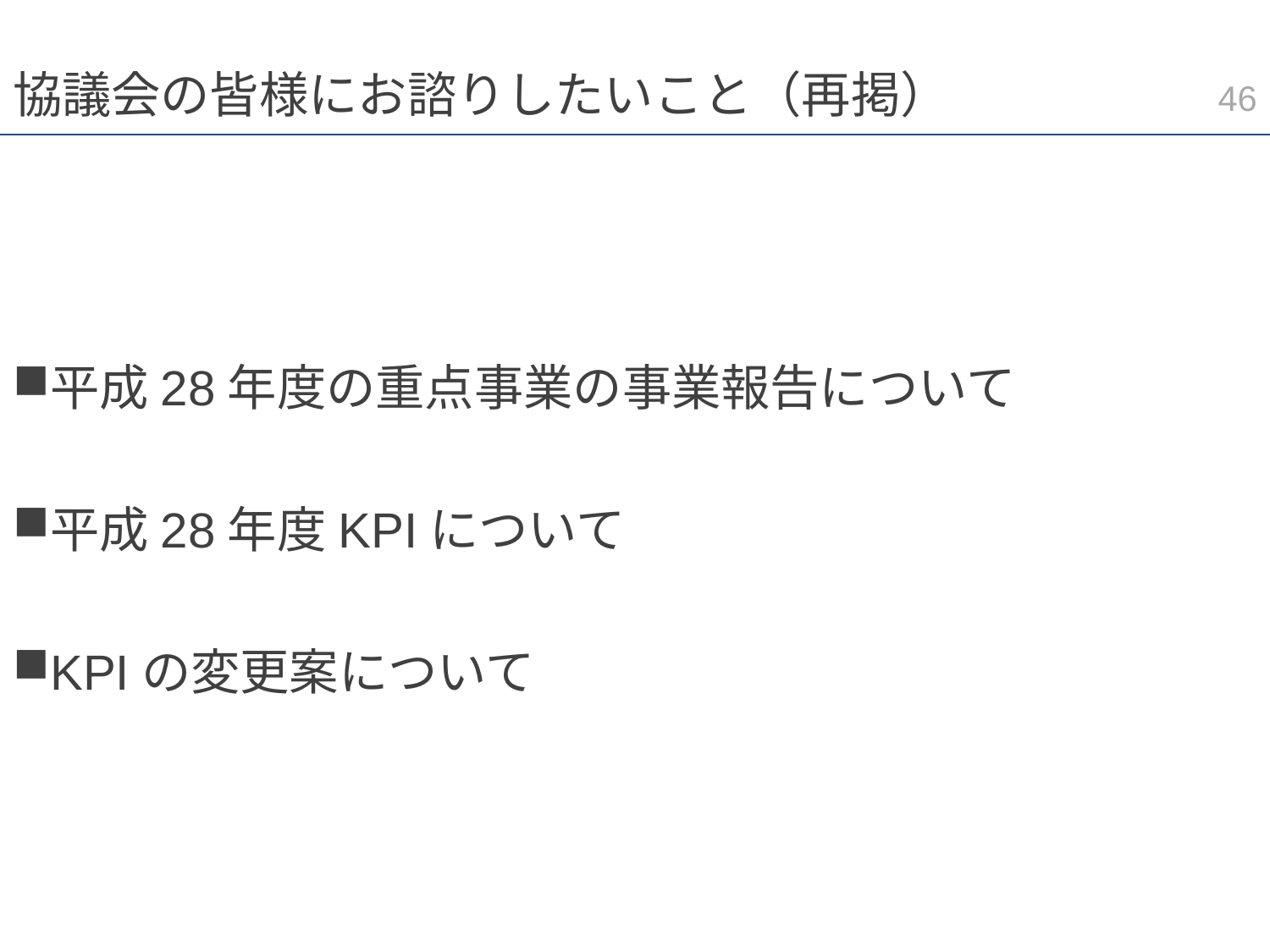

46
# 協議会の皆様にお諮りしたいこと（再掲）
平成28年度の重点事業の事業報告について

平成28年度KPIについて

KPIの変更案について